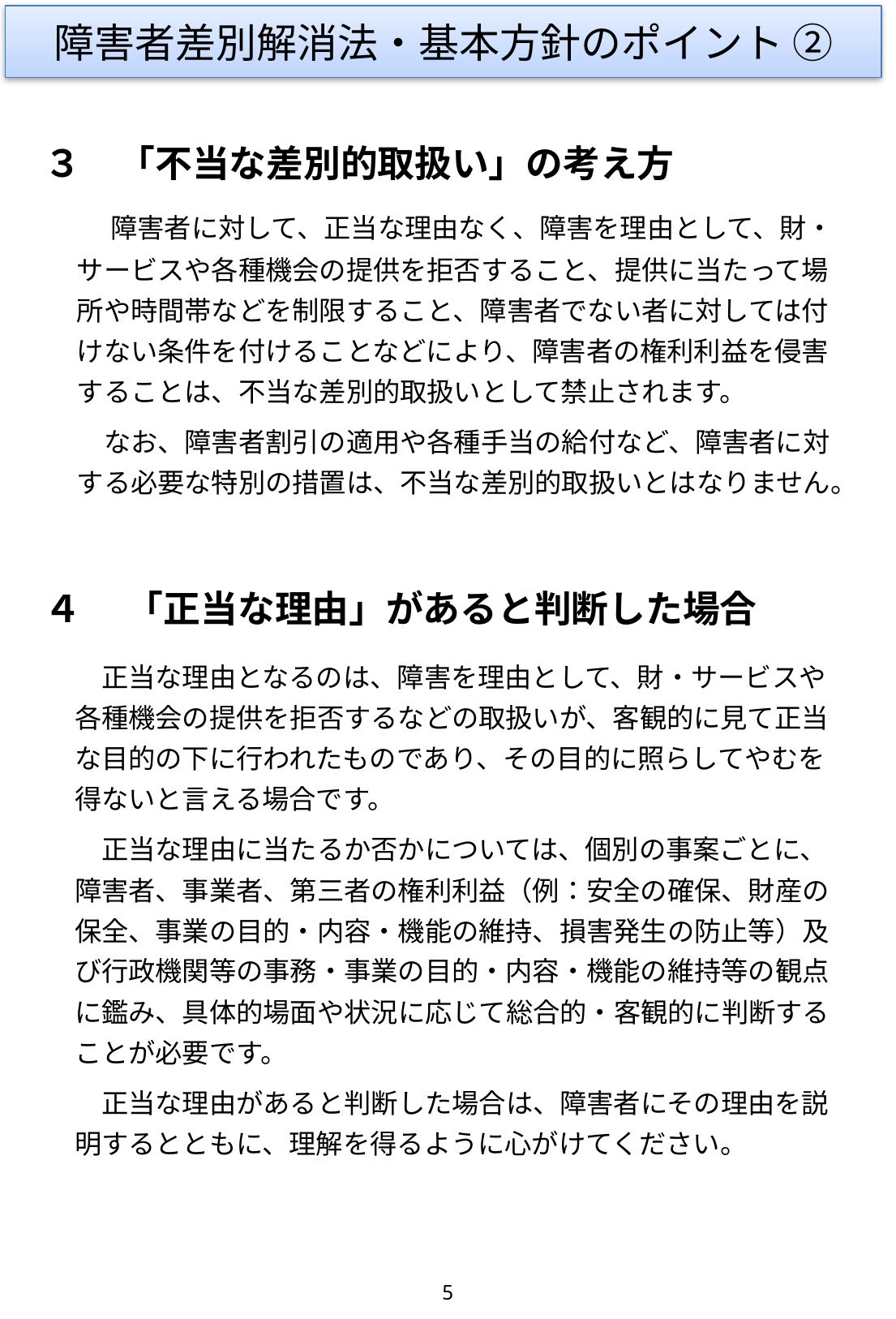

障害者差別解消法・基本方針のポイント ②
３　「不当な差別的取扱い」の考え方
　障害者に対して、正当な理由なく、障害を理由として、財・サービスや各種機会の提供を拒否すること、提供に当たって場所や時間帯などを制限すること、障害者でない者に対しては付けない条件を付けることなどにより、障害者の権利利益を侵害することは、不当な差別的取扱いとして禁止されます。
　なお、障害者割引の適用や各種手当の給付など、障害者に対する必要な特別の措置は、不当な差別的取扱いとはなりません。
４　 「正当な理由」があると判断した場合
　正当な理由となるのは、障害を理由として、財・サービスや各種機会の提供を拒否するなどの取扱いが、客観的に見て正当な目的の下に行われたものであり、その目的に照らしてやむを得ないと言える場合です。
　正当な理由に当たるか否かについては、個別の事案ごとに、障害者、事業者、第三者の権利利益（例：安全の確保、財産の保全、事業の目的・内容・機能の維持、損害発生の防止等）及び行政機関等の事務・事業の目的・内容・機能の維持等の観点に鑑み、具体的場面や状況に応じて総合的・客観的に判断することが必要です。
　正当な理由があると判断した場合は、障害者にその理由を説明するとともに、理解を得るように心がけてください。
5